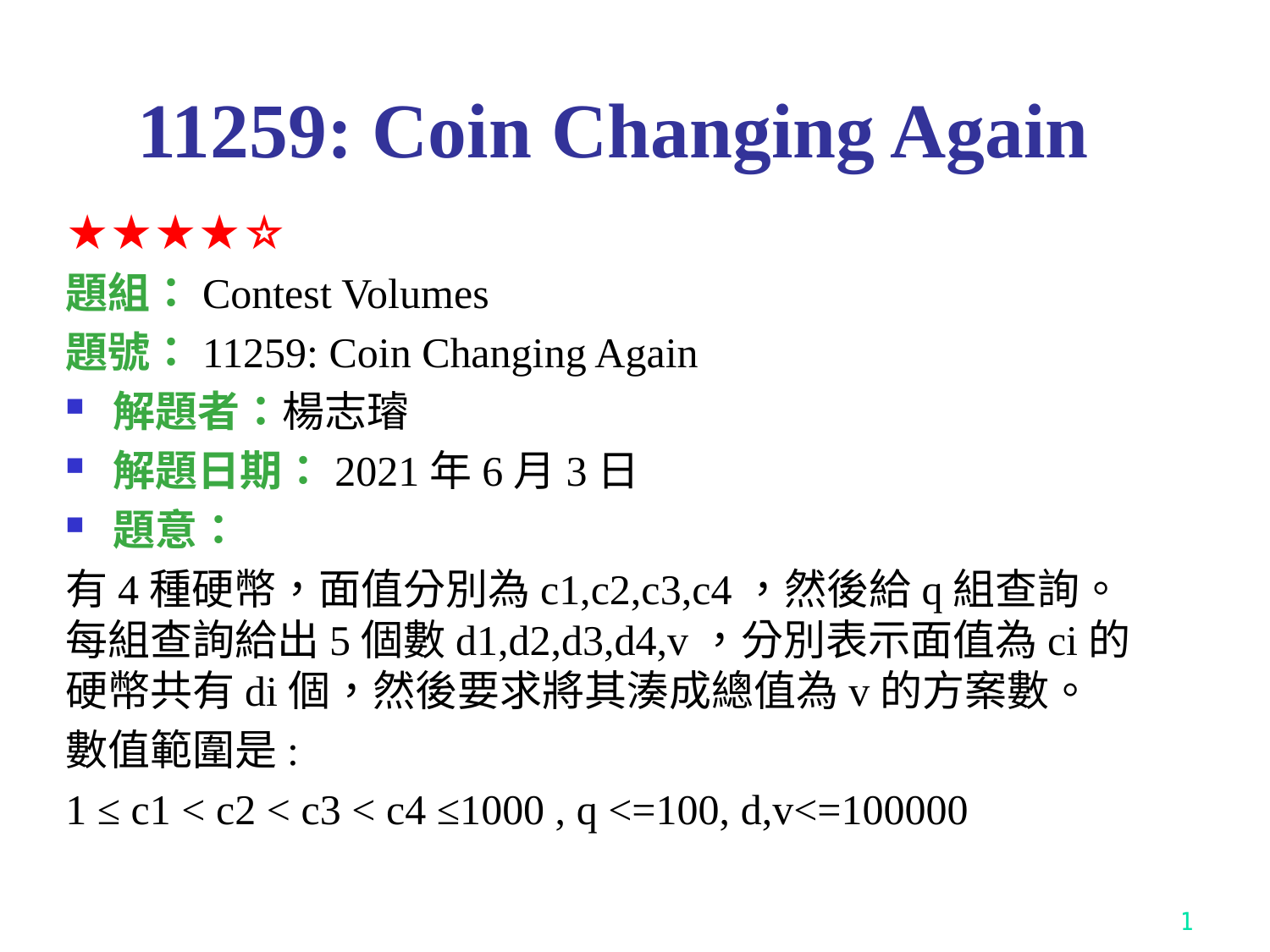

11259: Coin Changing Again
★★★★☆
題組：Contest Volumes
題號：11259: Coin Changing Again
解題者：楊志璿
解題日期：2021年6月3日
題意：
有4種硬幣，面值分別為c1,c2,c3,c4，然後給q組查詢。每組查詢給出5個數d1,d2,d3,d4,v，分別表示面值為ci的硬幣共有di個，然後要求將其湊成總值為v的方案數。
數值範圍是:
1 ≤ c1 < c2 < c3 < c4 ≤1000 , q <=100, d,v<=100000
1